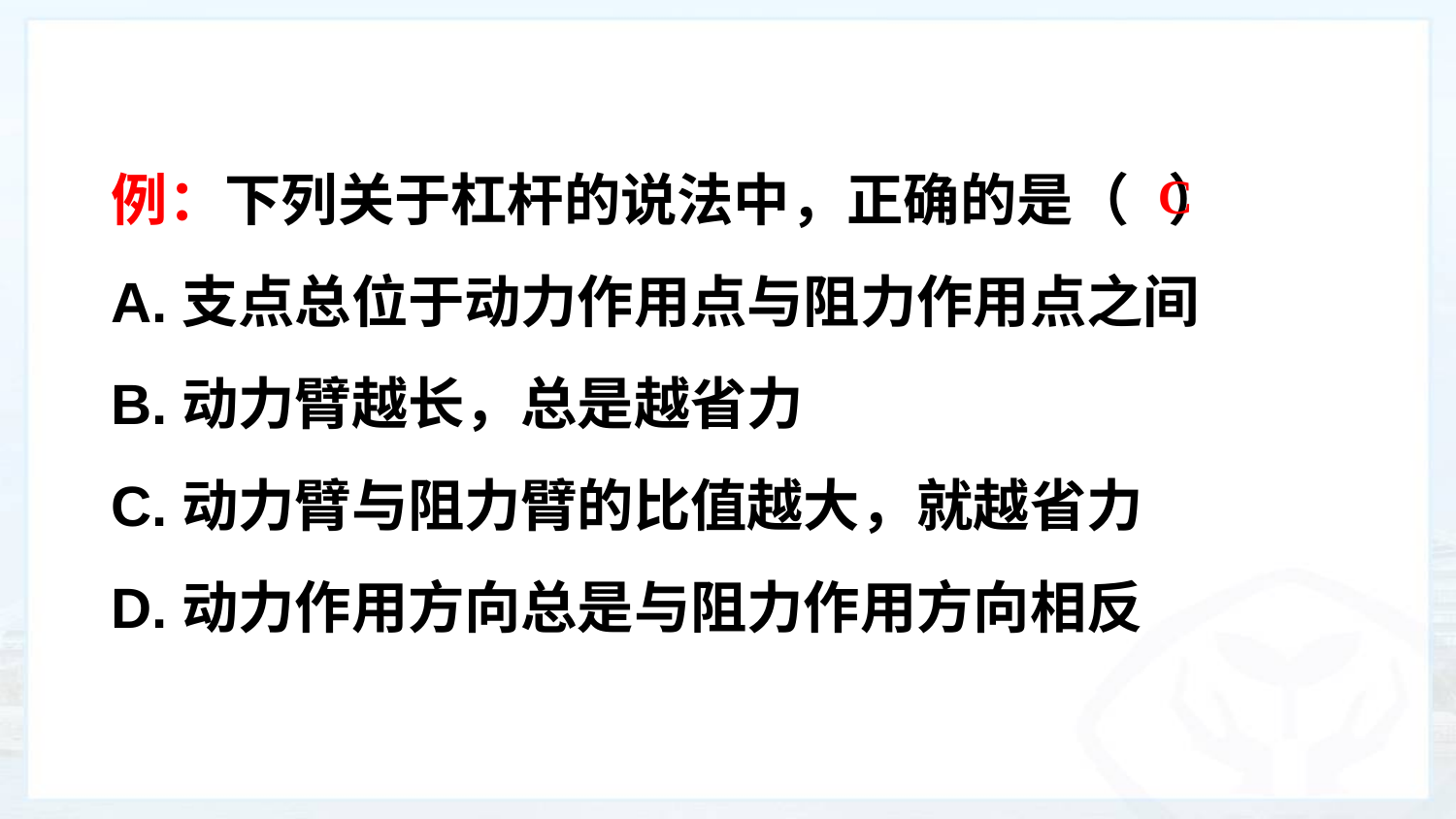

例：下列关于杠杆的说法中，正确的是（   ）
A.支点总位于动力作用点与阻力作用点之间
B.动力臂越长，总是越省力
C.动力臂与阻力臂的比值越大，就越省力
D.动力作用方向总是与阻力作用方向相反
C